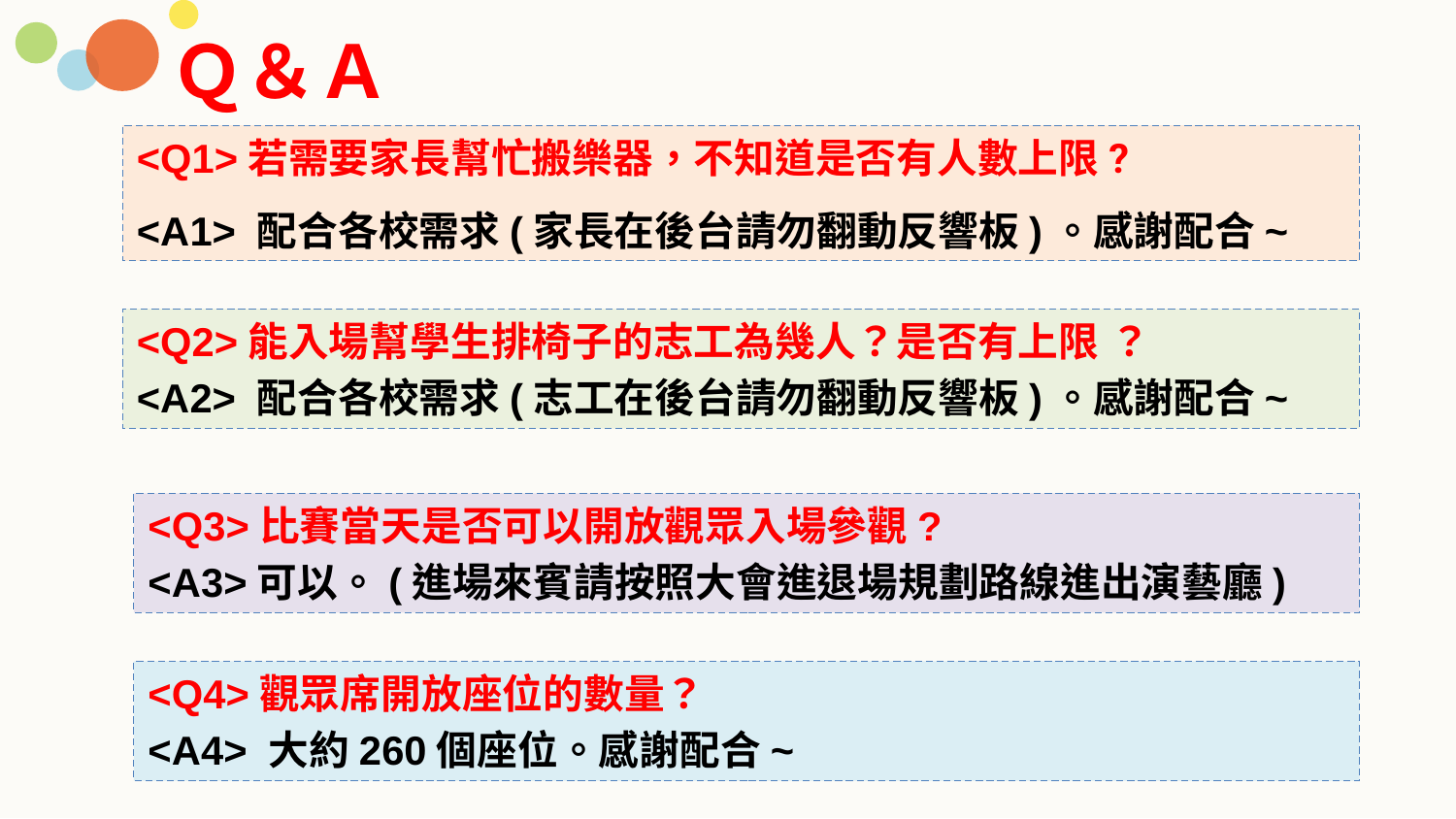

Ｑ＆Ａ

<Q1>若需要家長幫忙搬樂器，不知道是否有人數上限?
<A1> 配合各校需求(家長在後台請勿翻動反響板)。感謝配合~
<Q2>能入場幫學生排椅子的志工為幾人？是否有上限 ？
<A2> 配合各校需求(志工在後台請勿翻動反響板)。感謝配合~
<Q3>比賽當天是否可以開放觀眾入場參觀?
<A3>可以。(進場來賓請按照大會進退場規劃路線進出演藝廳)
<Q4>觀眾席開放座位的數量？
<A4> 大約260個座位。感謝配合~